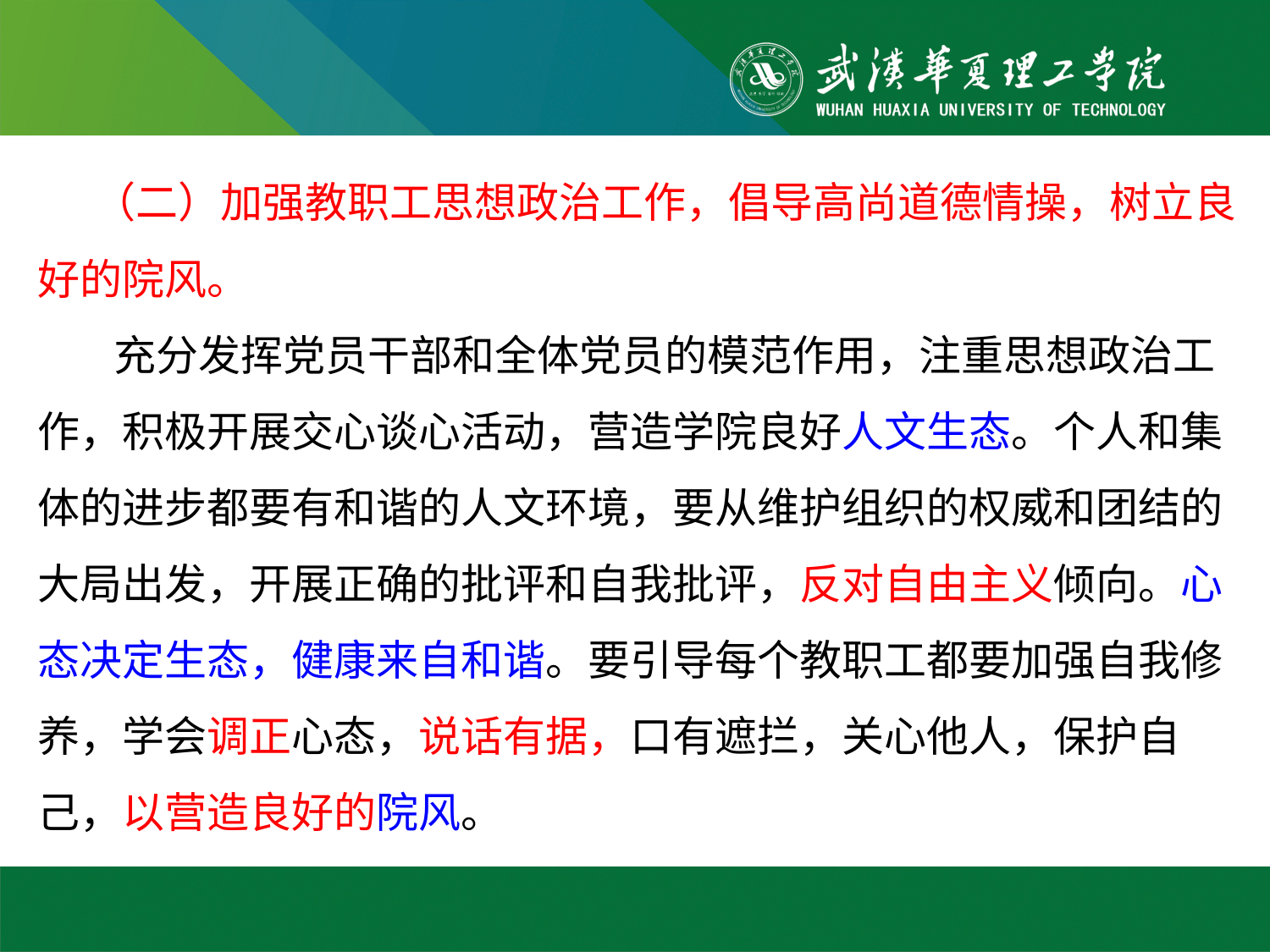

（二）加强教职工思想政治工作，倡导高尚道德情操，树立良好的院风。
       充分发挥党员干部和全体党员的模范作用，注重思想政治工作，积极开展交心谈心活动，营造学院良好人文生态。个人和集体的进步都要有和谐的人文环境，要从维护组织的权威和团结的大局出发，开展正确的批评和自我批评，反对自由主义倾向。心态决定生态，健康来自和谐。要引导每个教职工都要加强自我修养，学会调正心态，说话有据，口有遮拦，关心他人，保护自己，以营造良好的院风。